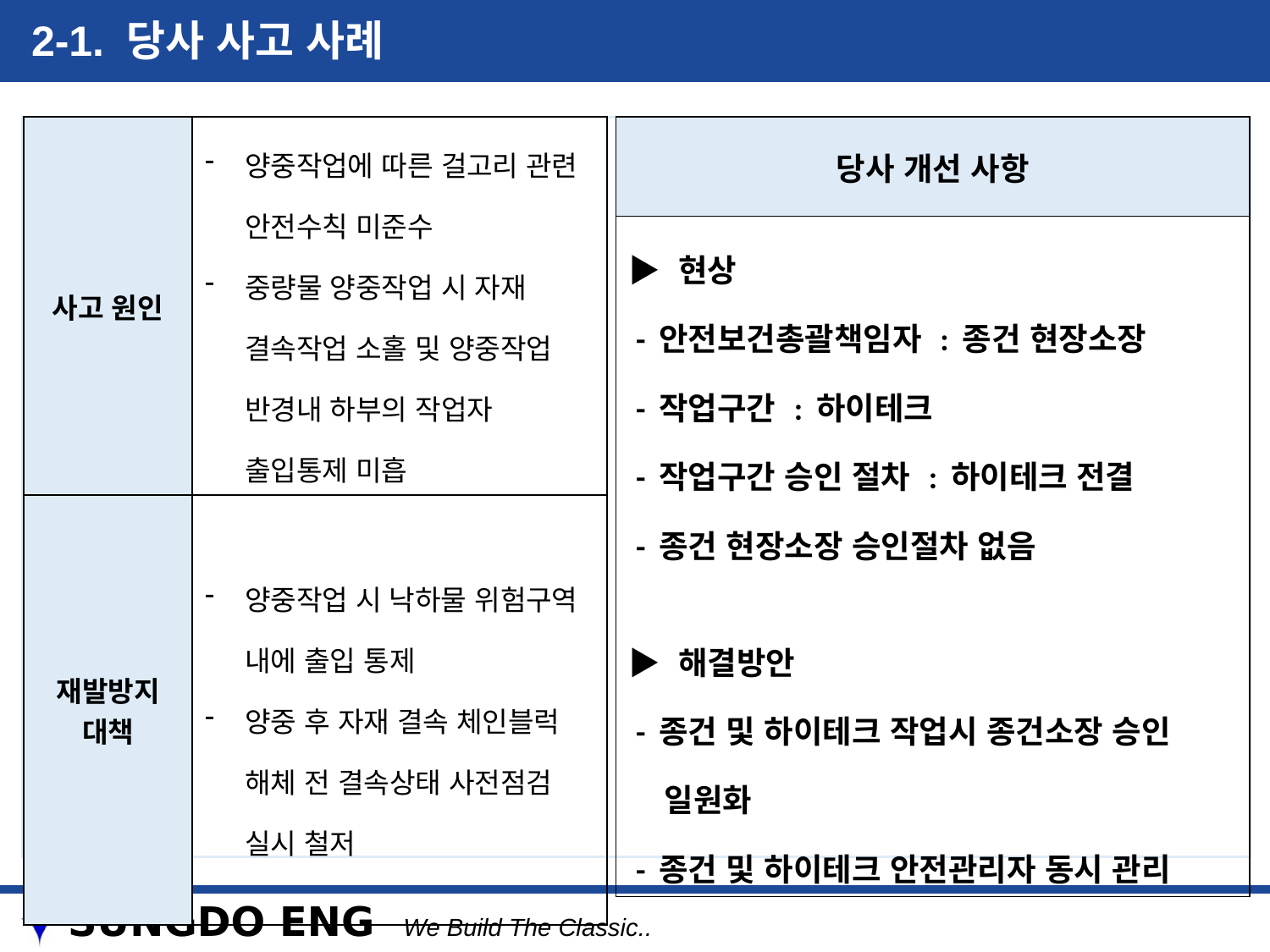

2-1. 당사 사고 사례
| 당사 개선 사항 |
| --- |
| ▶ 현상 - 안전보건총괄책임자 : 종건 현장소장 - 작업구간 : 하이테크 - 작업구간 승인 절차 : 하이테크 전결 - 종건 현장소장 승인절차 없음 ▶ 해결방안 - 종건 및 하이테크 작업시 종건소장 승인 일원화 - 종건 및 하이테크 안전관리자 동시 관리 |
| 사고 원인 | 양중작업에 따른 걸고리 관련 안전수칙 미준수 중량물 양중작업 시 자재 결속작업 소홀 및 양중작업 반경내 하부의 작업자 출입통제 미흡 |
| --- | --- |
| 재발방지 대책 | 양중작업 시 낙하물 위험구역 내에 출입 통제 양중 후 자재 결속 체인블럭 해체 전 결속상태 사전점검 실시 철저 |